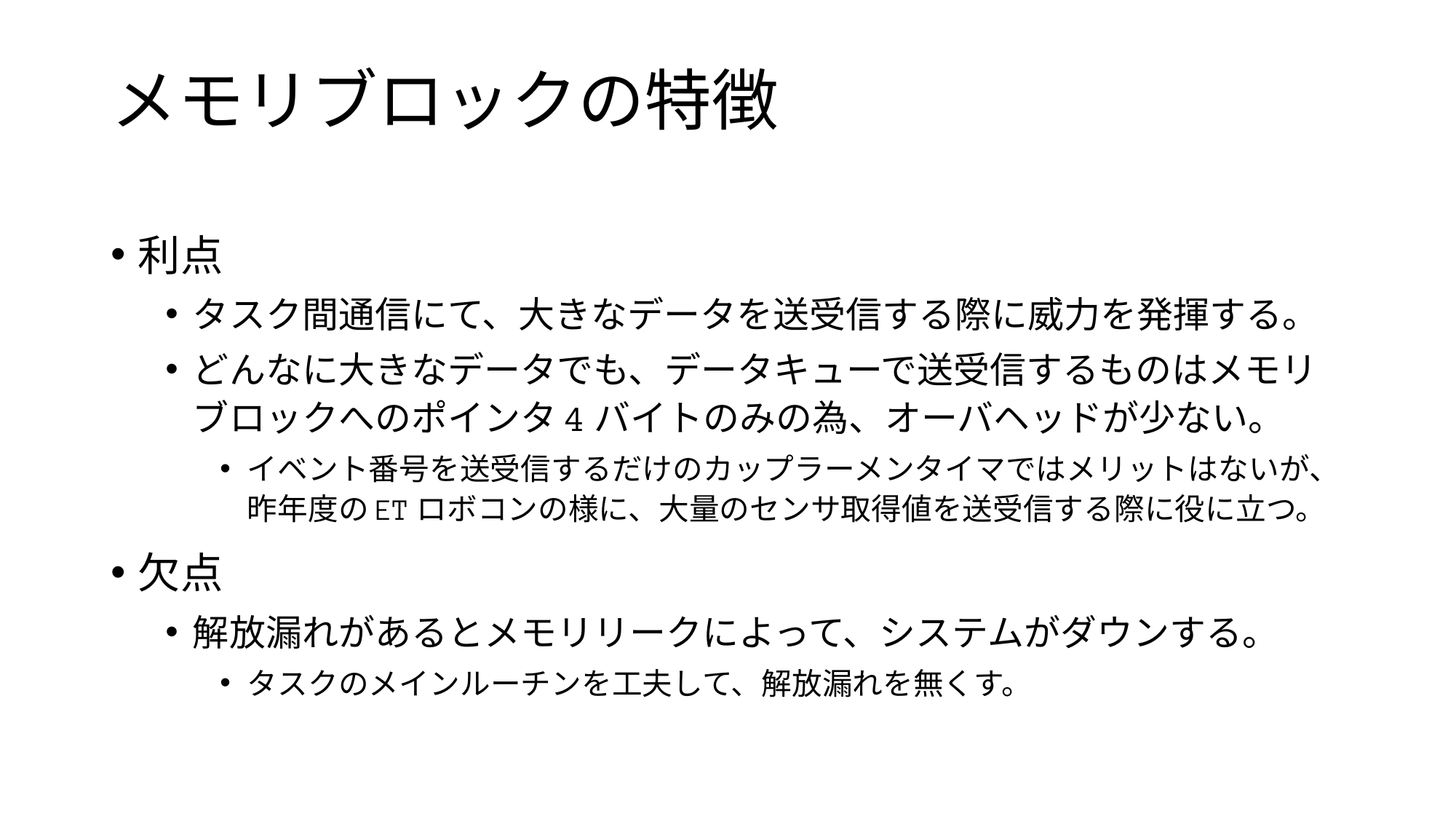

# メモリブロックの特徴
利点
タスク間通信にて、大きなデータを送受信する際に威力を発揮する。
どんなに大きなデータでも、データキューで送受信するものはメモリブロックへのポインタ4バイトのみの為、オーバヘッドが少ない。
イベント番号を送受信するだけのカップラーメンタイマではメリットはないが、昨年度のETロボコンの様に、大量のセンサ取得値を送受信する際に役に立つ。
欠点
解放漏れがあるとメモリリークによって、システムがダウンする。
タスクのメインルーチンを工夫して、解放漏れを無くす。